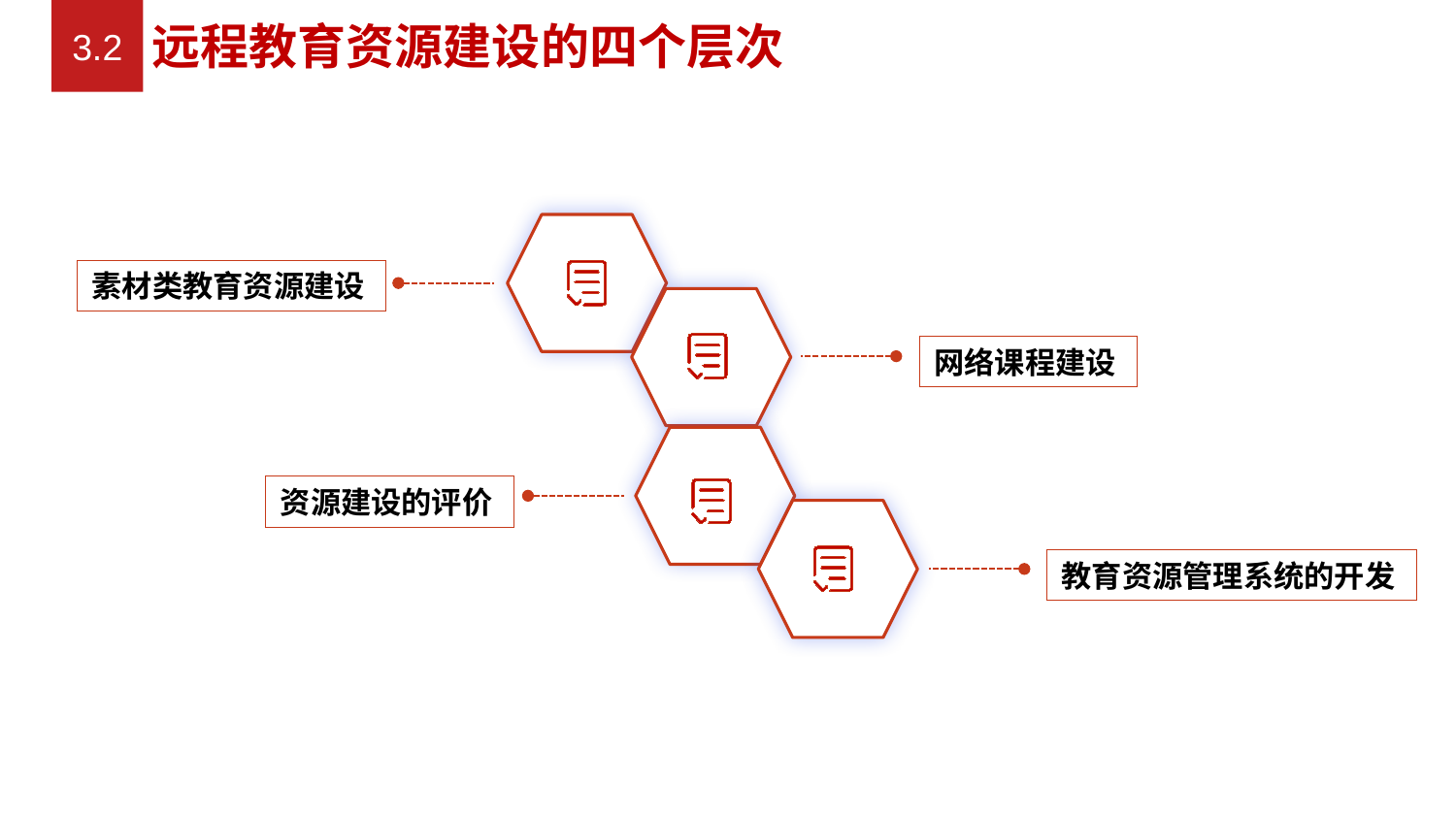

3.2
远程教育资源建设的四个层次

素材类教育资源建设

网络课程建设

资源建设的评价

教育资源管理系统的开发